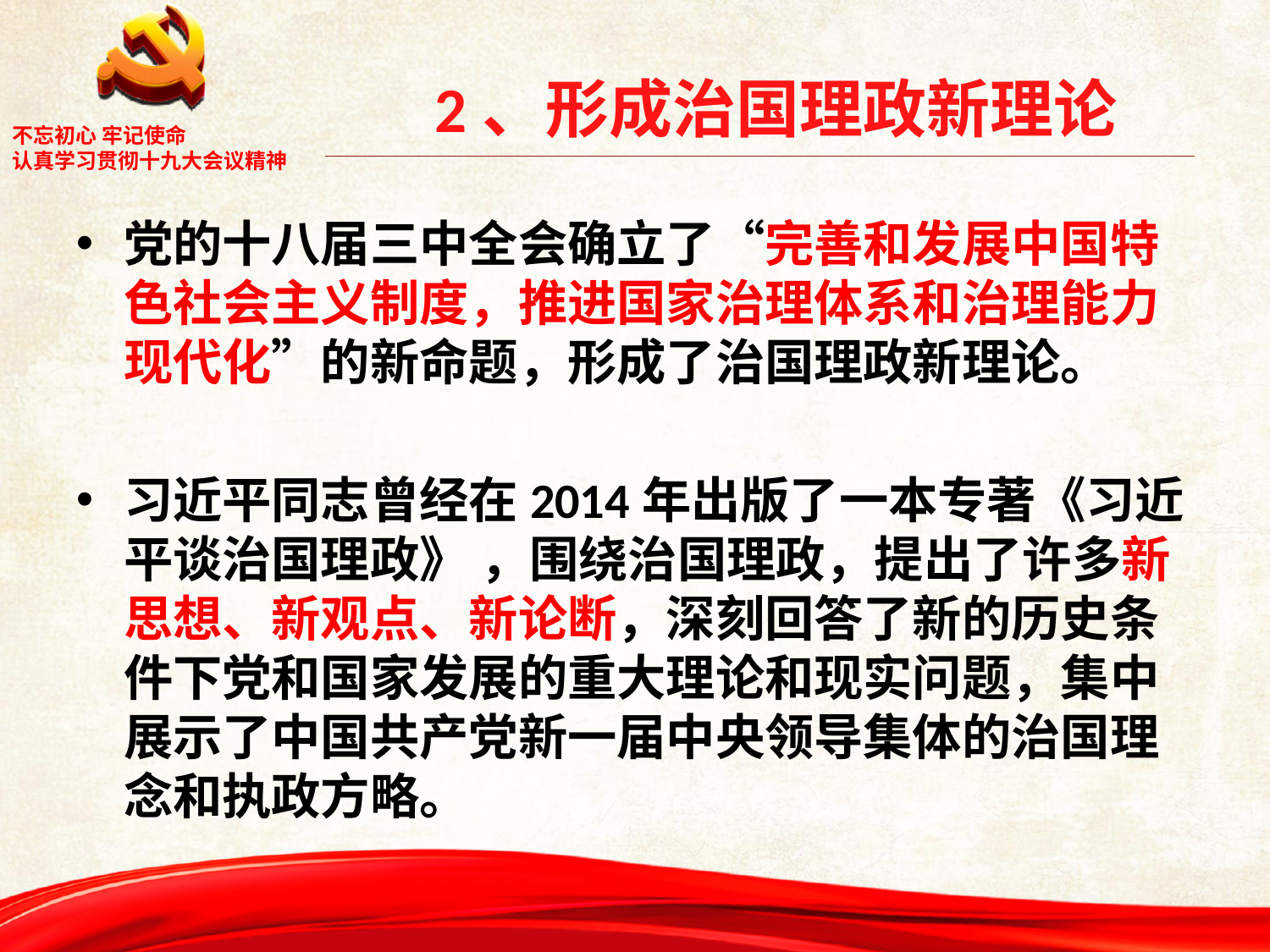

# 2、形成治国理政新理论
党的十八届三中全会确立了“完善和发展中国特色社会主义制度，推进国家治理体系和治理能力现代化”的新命题，形成了治国理政新理论。

习近平同志曾经在2014年出版了一本专著《习近平谈治国理政》 ，围绕治国理政，提出了许多新思想、新观点、新论断，深刻回答了新的历史条件下党和国家发展的重大理论和现实问题，集中展示了中国共产党新一届中央领导集体的治国理念和执政方略。
27